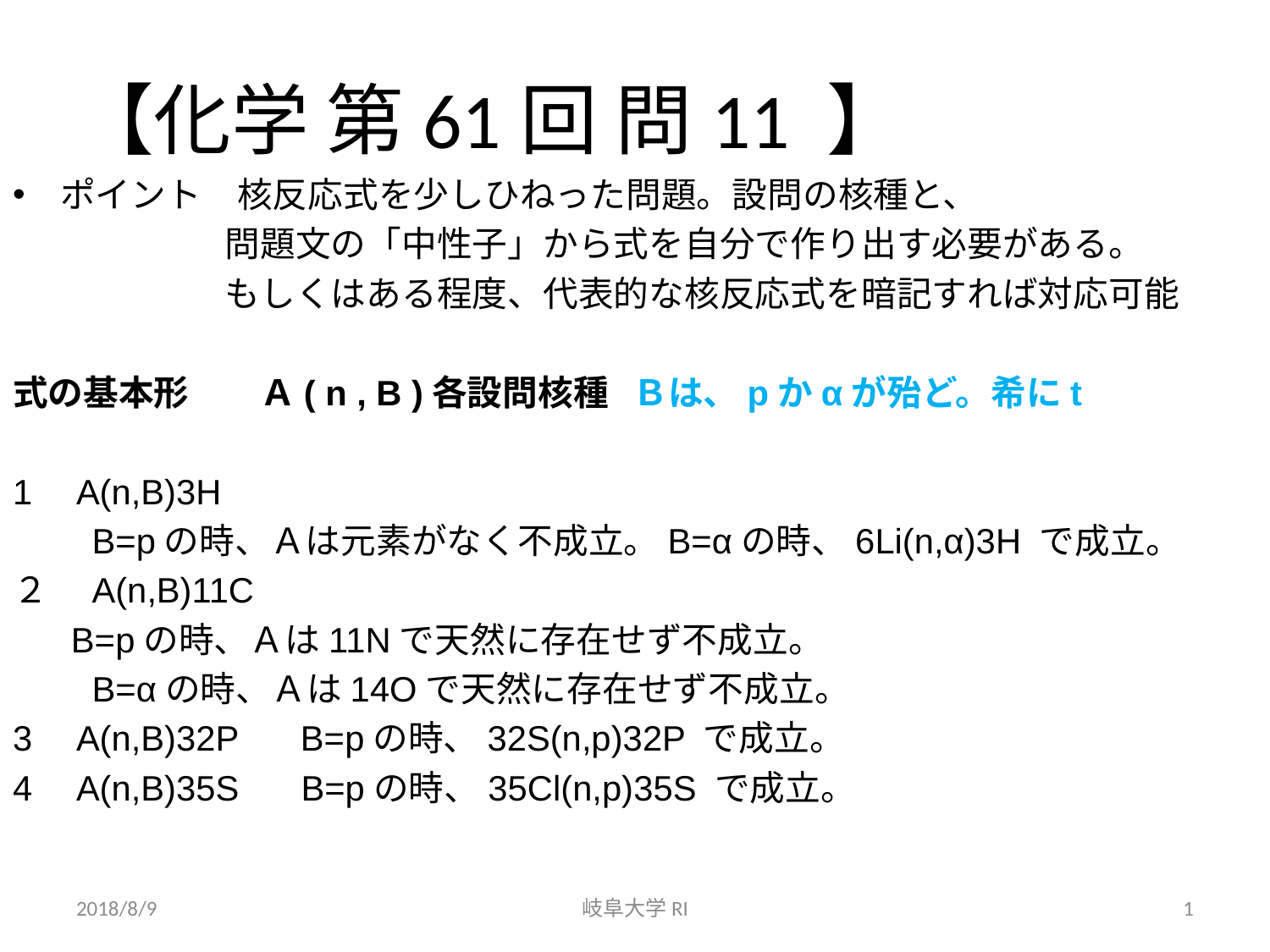

# 【化学 第61回 問11 】
ポイント　核反応式を少しひねった問題。設問の核種と、
　　　　　　問題文の「中性子」から式を自分で作り出す必要がある。
　　　　　　もしくはある程度、代表的な核反応式を暗記すれば対応可能

式の基本形　　Ａ( n , B )各設問核種   Ｂは、pかαが殆ど。希にt

A(n,B)3H
　　B=pの時、Ａは元素がなく不成立。B=αの時、6Li(n,α)3H で成立。
２　A(n,B)11C
      B=pの時、Ａは11Nで天然に存在せず不成立。
　　B=αの時、Ａは14Oで天然に存在せず不成立。
A(n,B)32P 　B=pの時、32S(n,p)32P で成立。
A(n,B)35S 　B=pの時、35Cl(n,p)35S で成立。

2018/8/9
岐阜大学RI
1